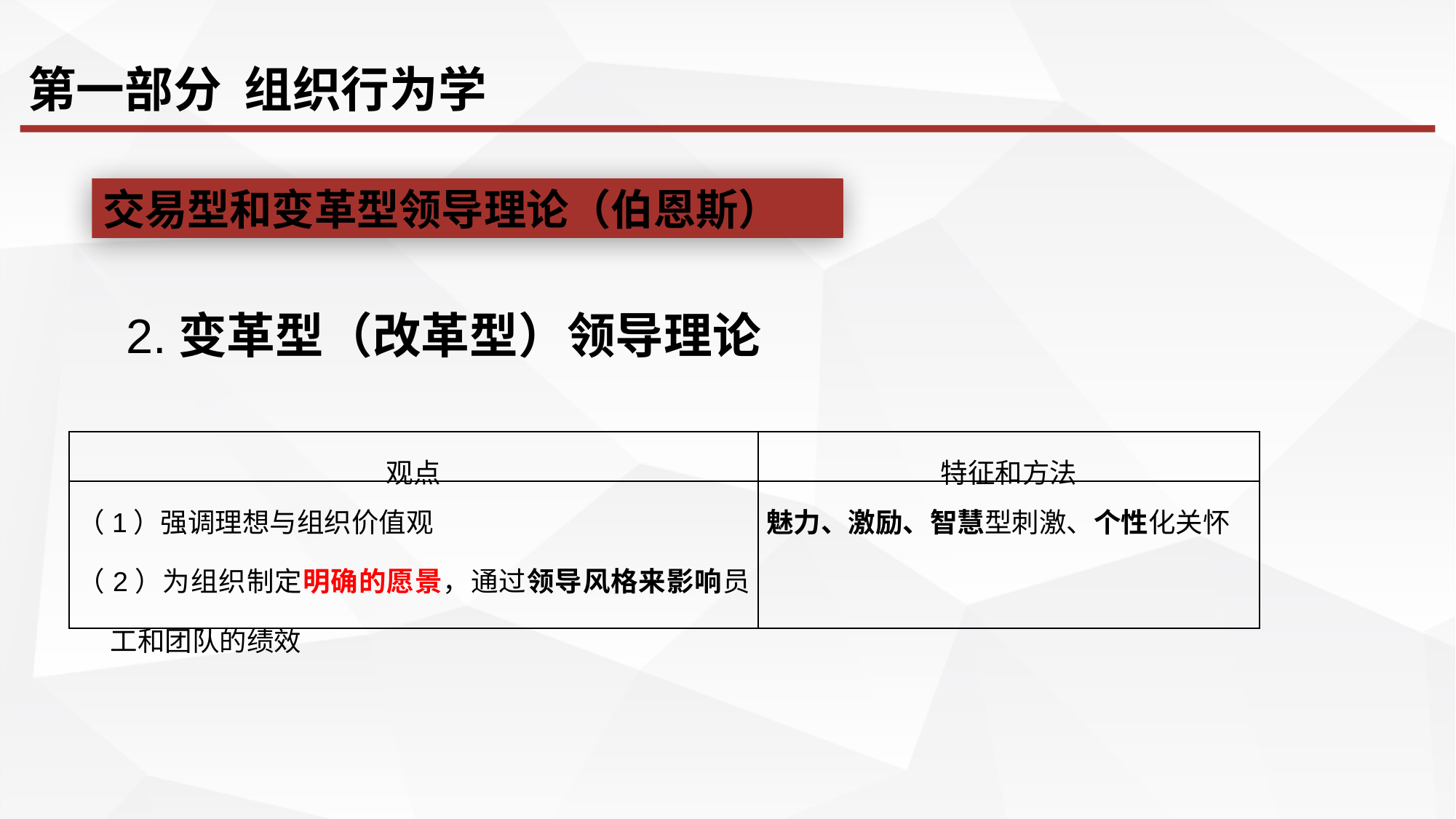

第一部分  组织行为学

交易型和变革型领导理论（伯恩斯）
2.变革型（改革型）领导理论
| 观点 | 特征和方法 |
| --- | --- |
| （1）强调理想与组织价值观 （2）为组织制定明确的愿景，通过领导风格来影响员工和团队的绩效 | 魅力、激励、智慧型刺激、个性化关怀 |